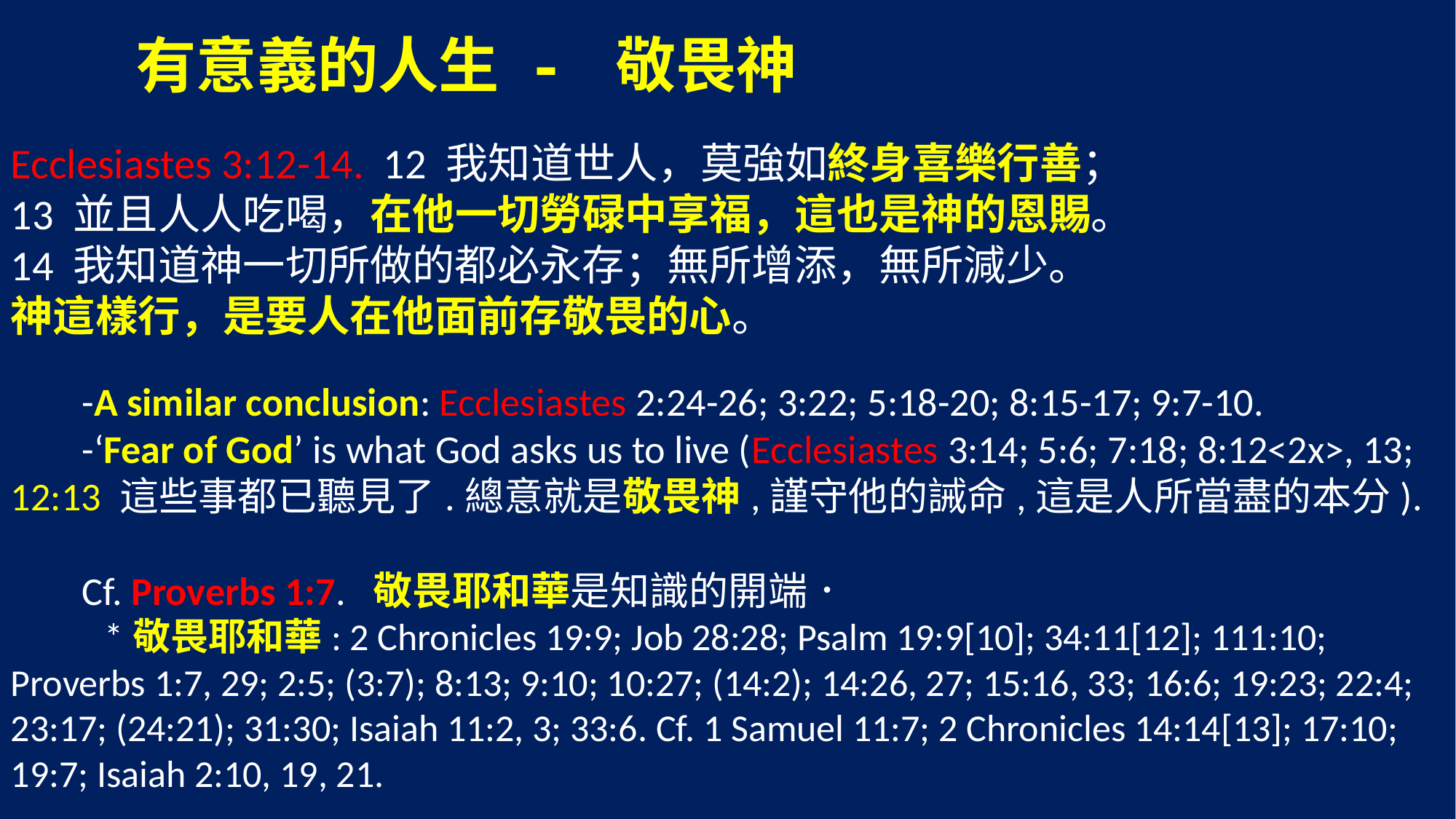

有意義的人生 - 敬畏神

Ecclesiastes 3:12-14.  12 我知道世人，莫強如終身喜樂行善；
13 並且人人吃喝，在他一切勞碌中享福，這也是神的恩賜。
14 我知道神一切所做的都必永存；無所增添，無所減少。
神這樣行，是要人在他面前存敬畏的心。

        -A similar conclusion: Ecclesiastes 2:24-26; 3:22; 5:18-20; 8:15-17; 9:7-10.
        -‘Fear of God’ is what God asks us to live (Ecclesiastes 3:14; 5:6; 7:18; 8:12<2x>, 13; 12:13 這些事都已聽見了.總意就是敬畏神,謹守他的誡命,這是人所當盡的本分).
        Cf. Proverbs 1:7.  敬畏耶和華是知識的開端．
           *敬畏耶和華: 2 Chronicles 19:9; Job 28:28; Psalm 19:9[10]; 34:11[12]; 111:10; Proverbs 1:7, 29; 2:5; (3:7); 8:13; 9:10; 10:27; (14:2); 14:26, 27; 15:16, 33; 16:6; 19:23; 22:4; 23:17; (24:21); 31:30; Isaiah 11:2, 3; 33:6. Cf. 1 Samuel 11:7; 2 Chronicles 14:14[13]; 17:10; 19:7; Isaiah 2:10, 19, 21.